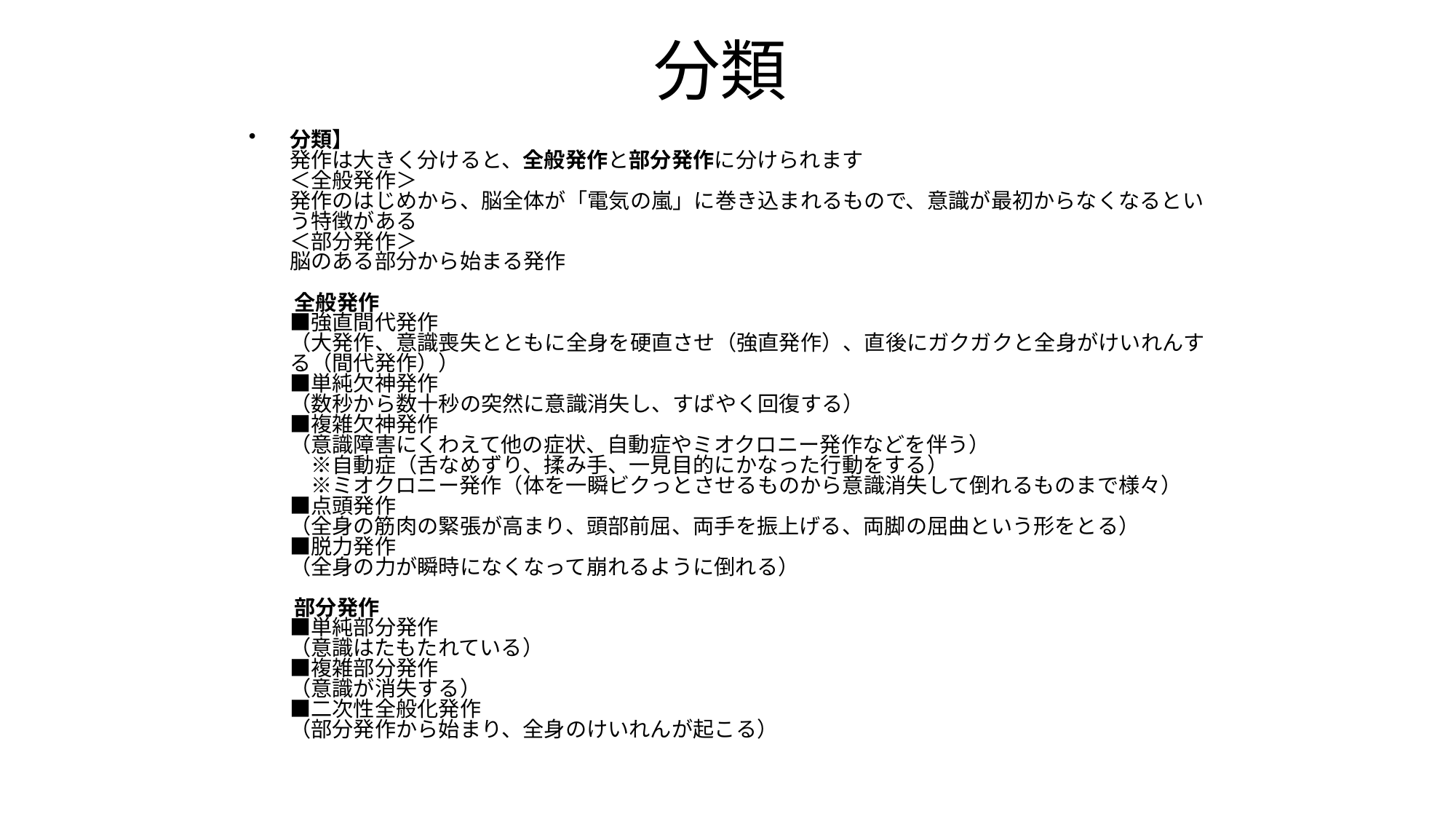

# 分類
分類】
発作は大きく分けると、全般発作と部分発作に分けられます
＜全般発作＞
発作のはじめから、脳全体が「電気の嵐」に巻き込まれるもので、意識が最初からなくなるという特徴がある
＜部分発作＞
脳のある部分から始まる発作
 全般発作
■強直間代発作
（大発作、意識喪失とともに全身を硬直させ（強直発作）、直後にガクガクと全身がけいれんする（間代発作））
■単純欠神発作
（数秒から数十秒の突然に意識消失し、すばやく回復する）
■複雑欠神発作
（意識障害にくわえて他の症状、自動症やミオクロニー発作などを伴う）
　※自動症（舌なめずり、揉み手、一見目的にかなった行動をする）
　※ミオクロニー発作（体を一瞬ビクっとさせるものから意識消失して倒れるものまで様々）
■点頭発作
（全身の筋肉の緊張が高まり、頭部前屈、両手を振上げる、両脚の屈曲という形をとる）
■脱力発作
（全身の力が瞬時になくなって崩れるように倒れる）
 部分発作
■単純部分発作
（意識はたもたれている）
■複雑部分発作
（意識が消失する）
■二次性全般化発作
（部分発作から始まり、全身のけいれんが起こる）